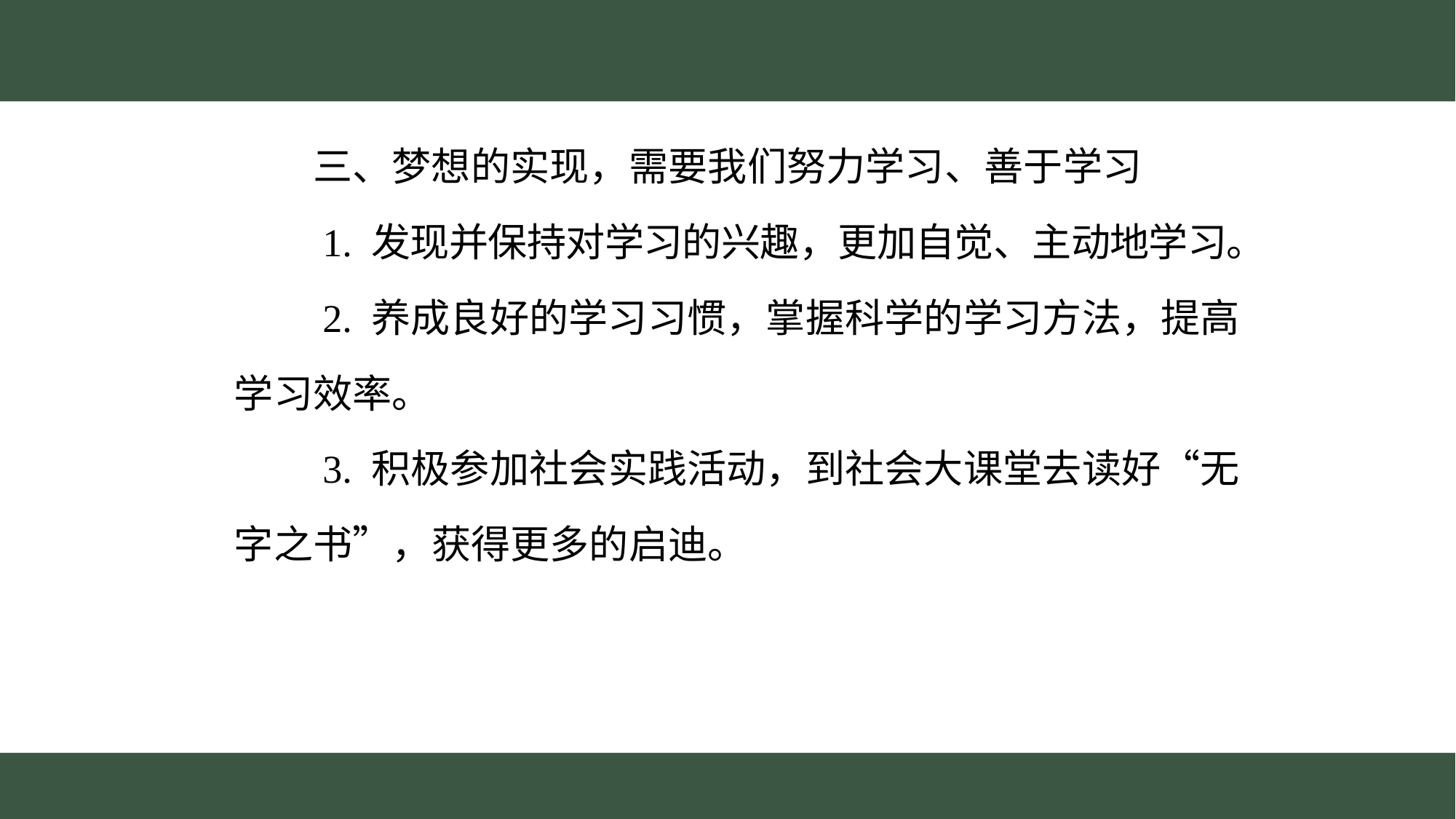

三、梦想的实现，需要我们努力学习、善于学习
　　1. 发现并保持对学习的兴趣，更加自觉、主动地学习。
　　2. 养成良好的学习习惯，掌握科学的学习方法，提高
学习效率。
　　3. 积极参加社会实践活动，到社会大课堂去读好“无
字之书”，获得更多的启迪。